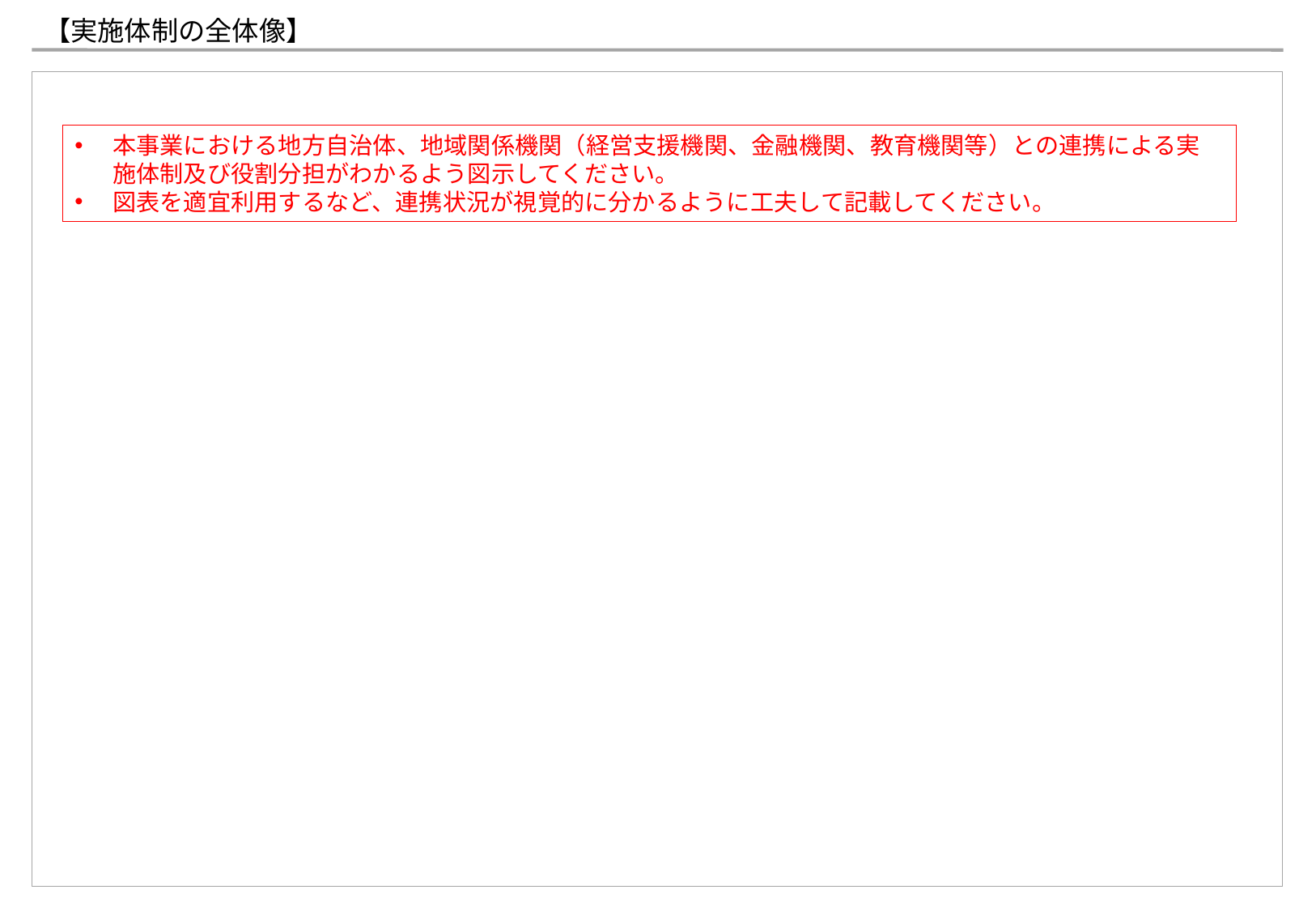

【実施体制の全体像】

本事業における地方自治体、地域関係機関（経営支援機関、金融機関、教育機関等）との連携による実施体制及び役割分担がわかるよう図示してください。
図表を適宜利用するなど、連携状況が視覚的に分かるように工夫して記載してください。